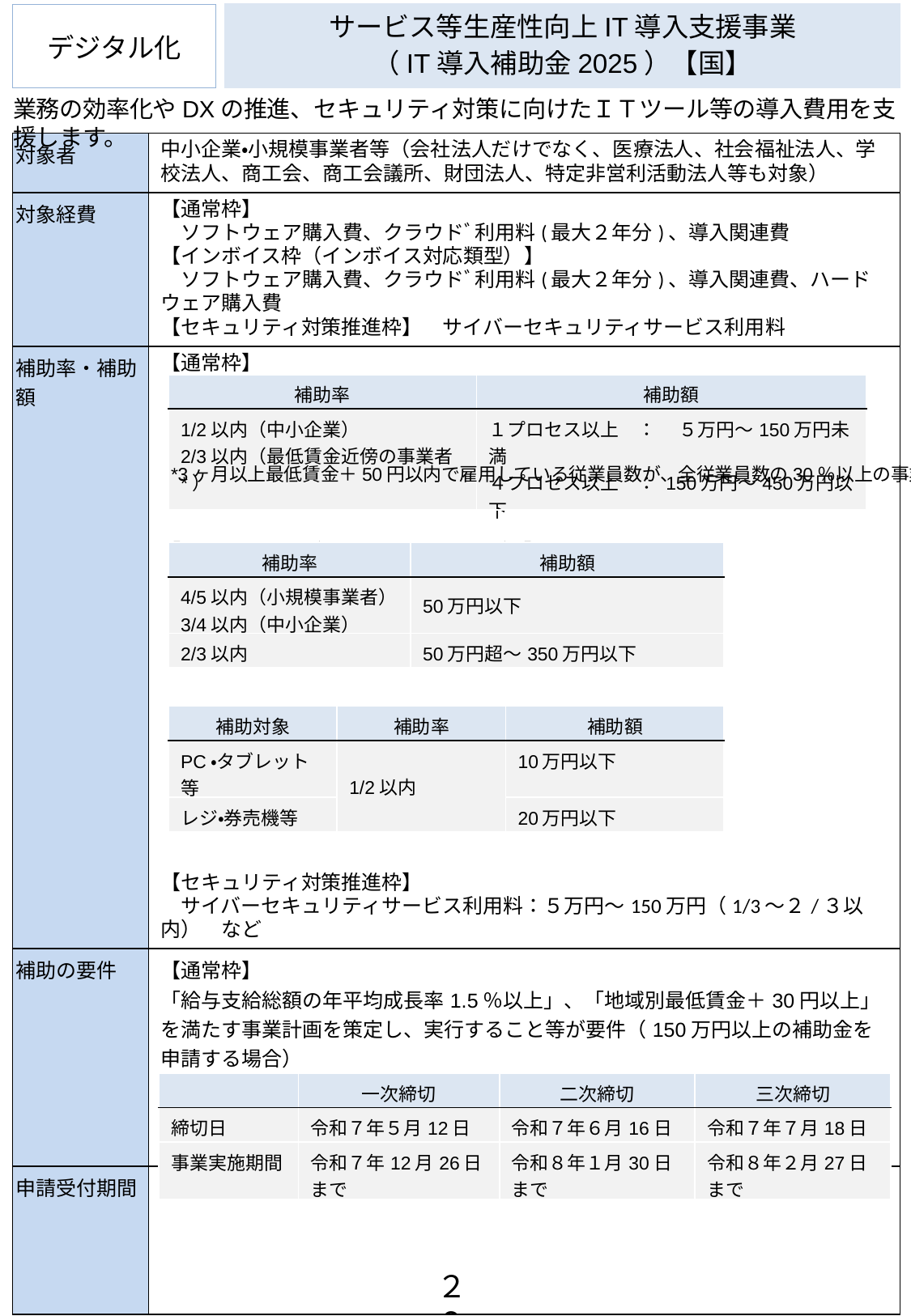

サービス等生産性向上IT導入支援事業
（IT導入補助金2025）【国】
デジタル化
業務の効率化やDXの推進、セキュリティ対策に向けたＩＴツール等の導入費用を支援します。
| 対象者 | 中小企業・小規模事業者等（会社法人だけでなく、医療法人、社会福祉法人、学校法人、商工会、商工会議所、財団法人、特定非営利活動法人等も対象） |
| --- | --- |
| 対象経費 | 【通常枠】 　ソフトウェア購入費、クラウドﾞ利用料(最大２年分)、導入関連費 【インボイス枠（インボイス対応類型）】 　ソフトウェア購入費、クラウドﾞ利用料(最大２年分)、導入関連費、ハードウェア購入費 【セキュリティ対策推進枠】　サイバーセキュリティサービス利用料 |
| 補助率・補助額 | 【通常枠】 　事業のデジタル化を目的としたソフトウェアやシステムの導入 　 【インボイス枠（インボイス対応類型）】　 　インボイス制度に対応した会計・受発注・決済ソフト　　　　　　　　　　　　　　　　　　　　　　　　　　　　　　　　 　　　　　　　　　　　　　　　　　　　　　　　　 　　　　　 　PC・ハードウェア等 　　　　　　　　　　　　　　　　　　　　　　　　 　　　　　 　 【セキュリティ対策推進枠】 　サイバーセキュリティサービス利用料：５万円～150万円（1/3～２/３以内）　など |
| 補助の要件 | 【通常枠】 「給与支給総額の年平均成長率1.5％以上」、「地域別最低賃金＋30円以上」を満たす事業計画を策定し、実行すること等が要件（150万円以上の補助金を申請する場合） 【インボイス枠（インボイス対応類型）】【セキュリティ対策推進枠】 　「給与支給総額の年平均成長率1.5％以上」、「地域別最低賃金＋30円以上」を満たす事業計画を策定し、実行すること等が要件 |
| 申請受付期間 | 申請開始日：令和７年３月31日 |
| お問い合わせ先 | ＩＴ導入補助金2025事務局　コールセンター ＴＥＬ：０５７０－６６６－３７６（IP電話等からの問い合わせ先　０５０－３１３３－３２７２） ＵＲＬ：https://it-shien.smrj.go.jp/ |
| 補助率 | 補助額 |
| --- | --- |
| 1/2以内（中小企業） 2/3以内（最低賃金近傍の事業者\*） | １プロセス以上　：　 ５万円～150万円未満 ４プロセス以上　： 150万円～450万円以下 |
*3ヶ月以上最低賃金＋50円以内で雇用している従業員数が、全従業員数の30％以上の事業者
| 補助率 | 補助額 |
| --- | --- |
| 4/5以内（小規模事業者） 3/4以内（中小企業） | 50万円以下 |
| 2/3以内 | 50万円超～350万円以下 |
| 補助対象 | 補助率 | 補助額 |
| --- | --- | --- |
| PC・タブレット等 | 1/2以内 | 10万円以下 |
| レジ・券売機等 |  | 20万円以下 |
・事務業務担当の変更や後継者問題など、長年の勘から脱却するべく、補助金
  を活用して販売管理システムを導入。売上の多い得意先の需要予測や仕入
  れ単価の推移の見える化を行い、売上が増加した。
・補助金を活用し、勤怠管理ツールを導入、タイムカードと給与管理システムを
  連動させることで、入力・集計作業が毎月10時間ほど短縮。社内規定の見直
  しなども行い、さらなる社員のモチベーションアップにつながった。
活用事例
|  | 一次締切 | 二次締切 | 三次締切 |
| --- | --- | --- | --- |
| 締切日 | 令和７年５月12日 | 令和７年６月16日 | 令和７年７月18日 |
| 事業実施期間 | 令和７年12月26日まで | 令和８年１月30日まで | 令和８年２月27日まで |
２９